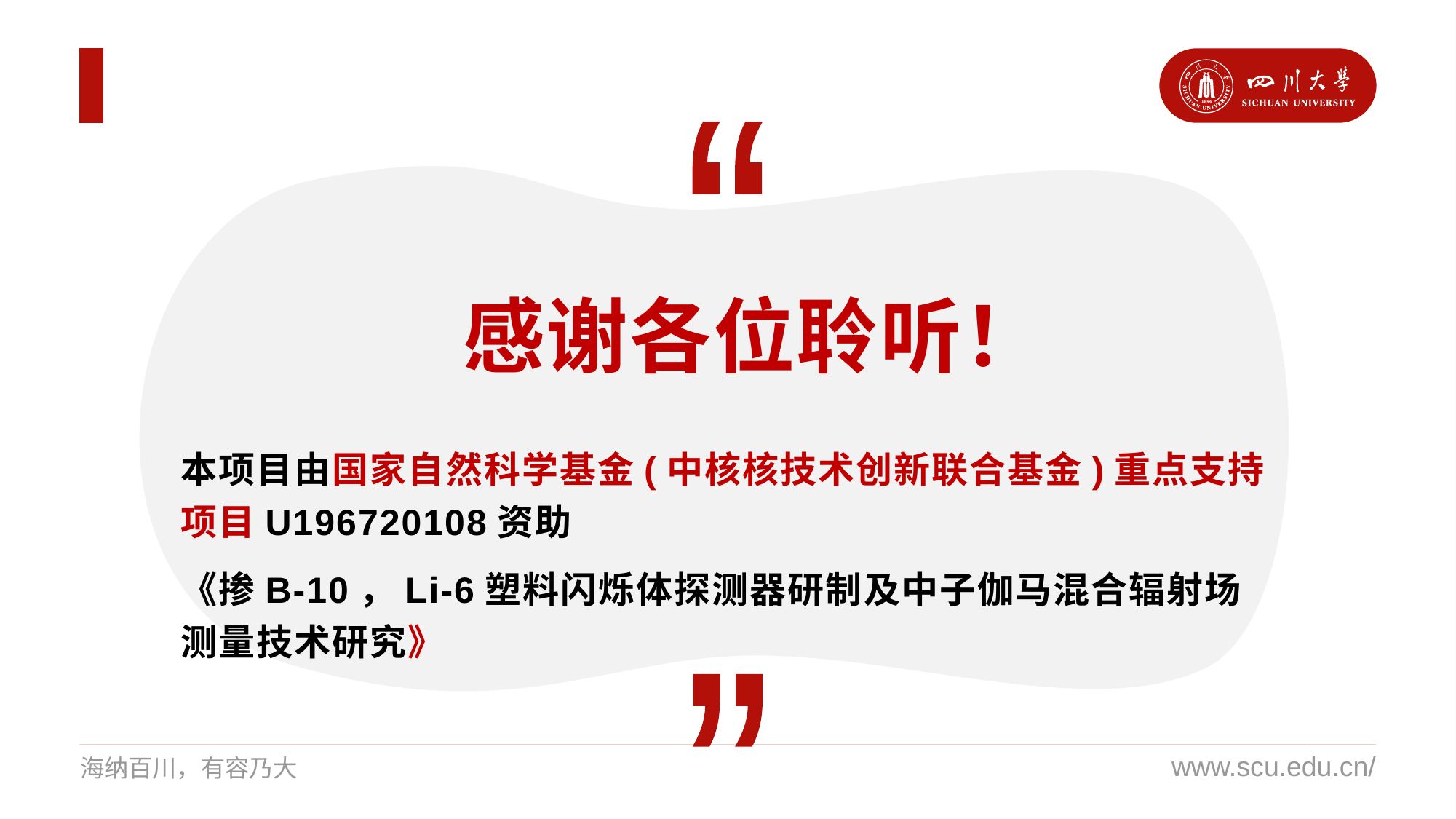

感谢各位聆听！

本项目由国家自然科学基金(中核核技术创新联合基金)重点支持项目U196720108资助
《掺B-10，Li-6塑料闪烁体探测器研制及中子伽马混合辐射场测量技术研究》